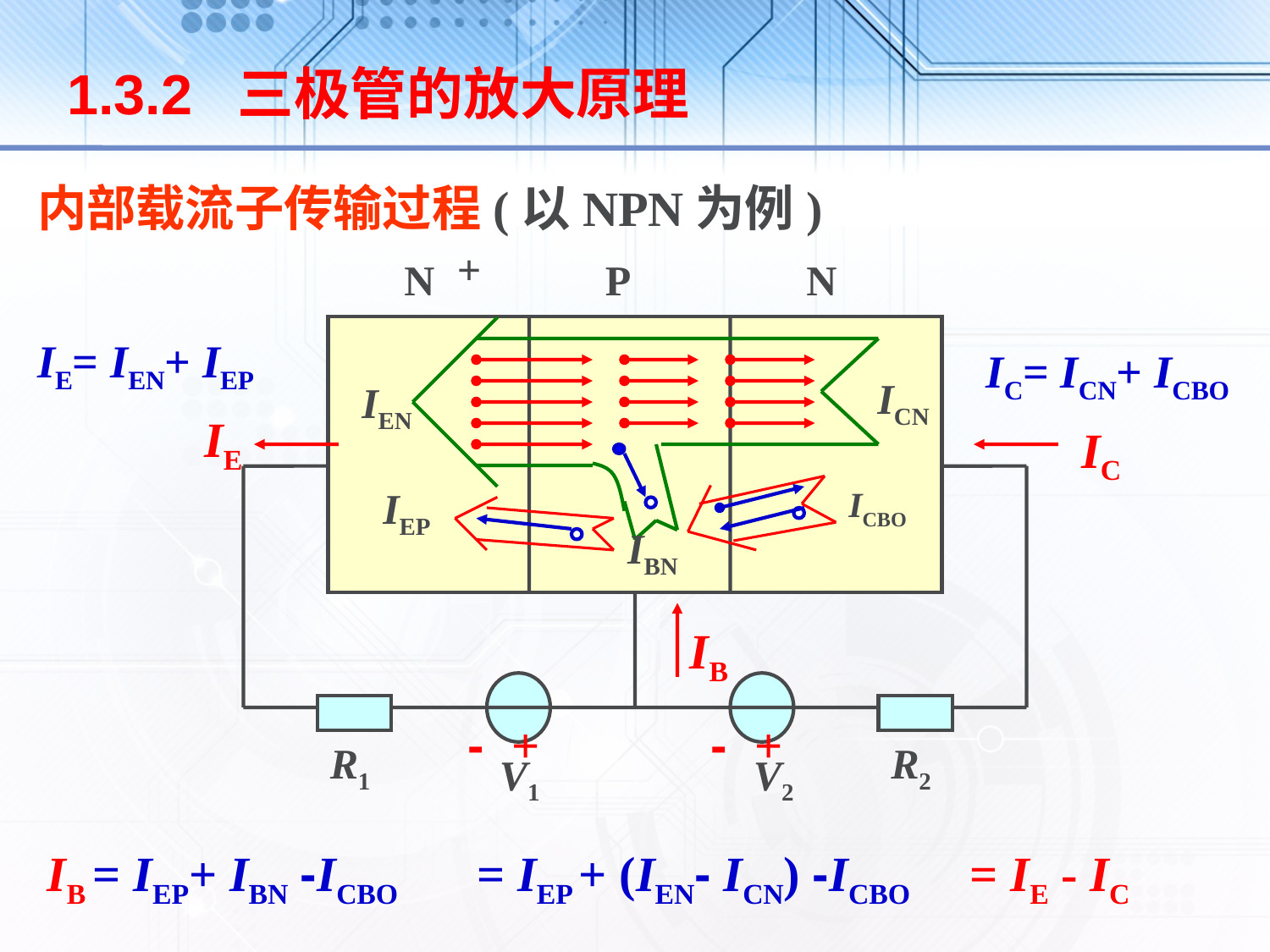

1.3.2  三极管的放大原理

内部载流子传输过程(以NPN为例)
+
N
P
N

-  +
-  +
R1
R2
V1
V2

IE= IEN+ IEP
IC= ICN+ ICBO

ICN
IEN
IE
IC

IEP

ICBO

IBN

IB
IB = IEP+ IBN -ICBO
= IEP + (IEN- ICN) -ICBO
= IE - IC